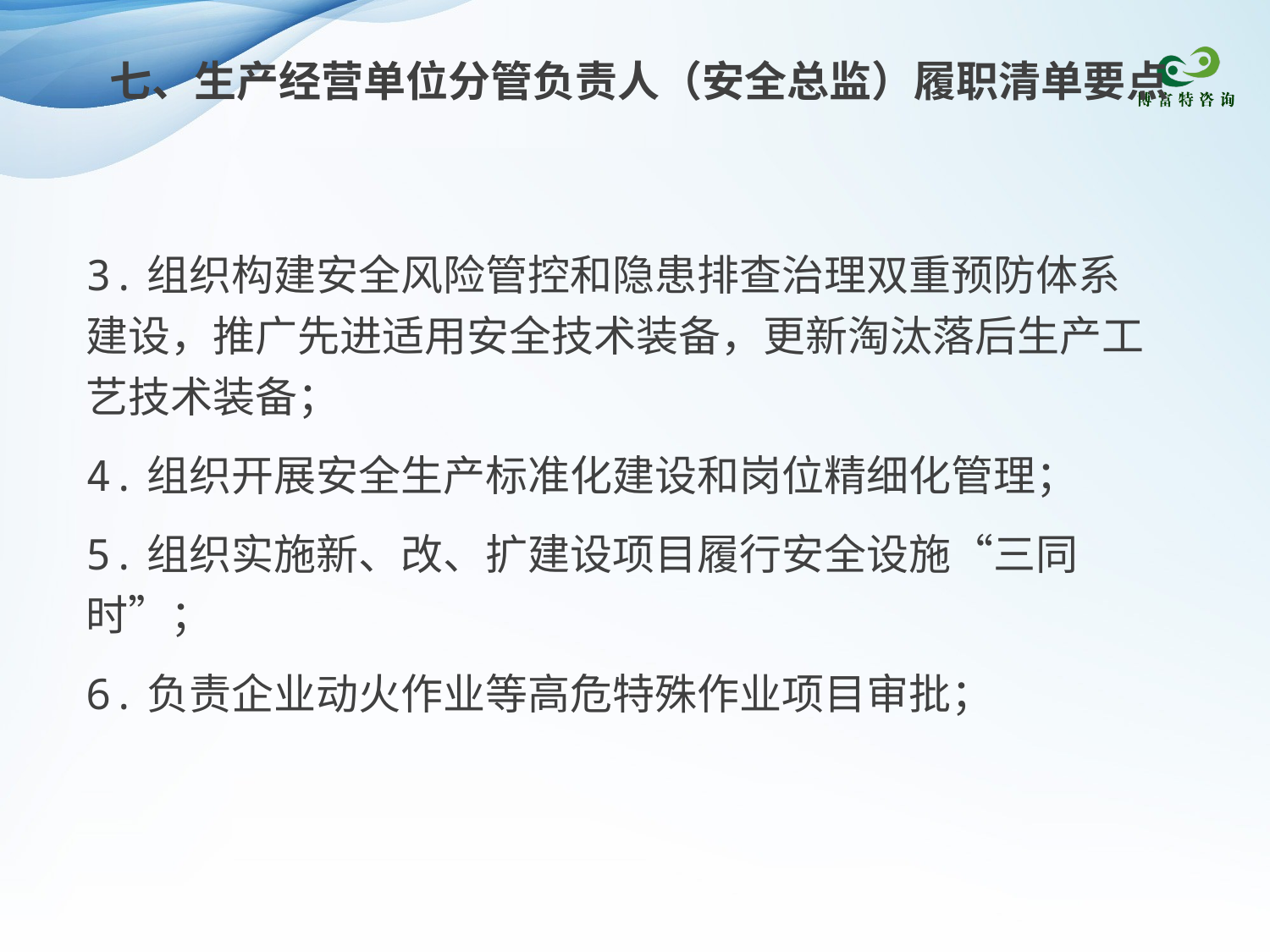

# 七、生产经营单位分管负责人（安全总监）履职清单要点

3.组织构建安全风险管控和隐患排查治理双重预防体系建设，推广先进适用安全技术装备，更新淘汰落后生产工艺技术装备；
4.组织开展安全生产标准化建设和岗位精细化管理；
5.组织实施新、改、扩建设项目履行安全设施“三同时”；
6.负责企业动火作业等高危特殊作业项目审批；